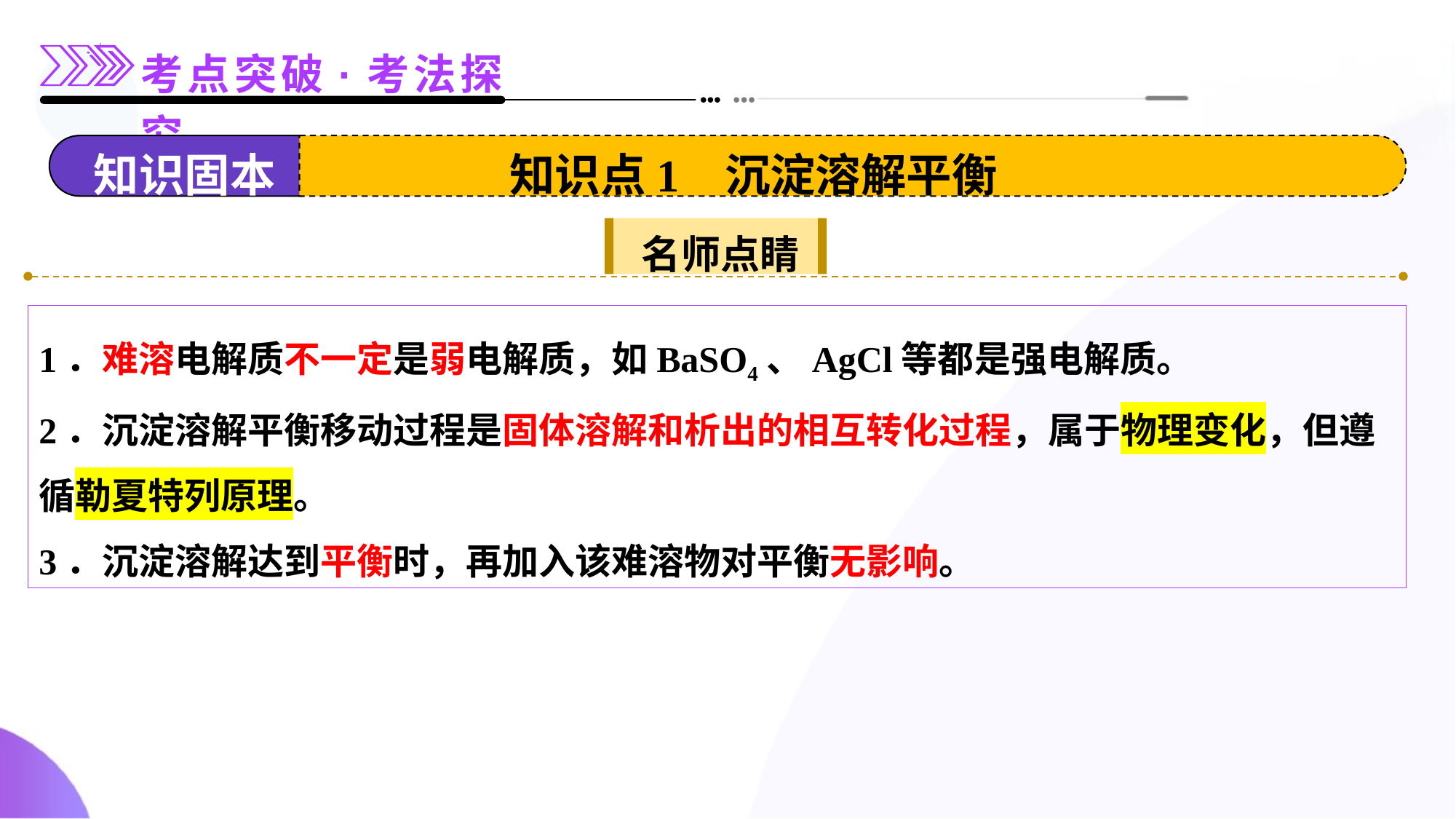

知识点1   沉淀溶解平衡

名师点睛
1．难溶电解质不一定是弱电解质，如BaSO4、AgCl等都是强电解质。
2．沉淀溶解平衡移动过程是固体溶解和析出的相互转化过程，属于物理变化，但遵循勒夏特列原理。
3．沉淀溶解达到平衡时，再加入该难溶物对平衡无影响。